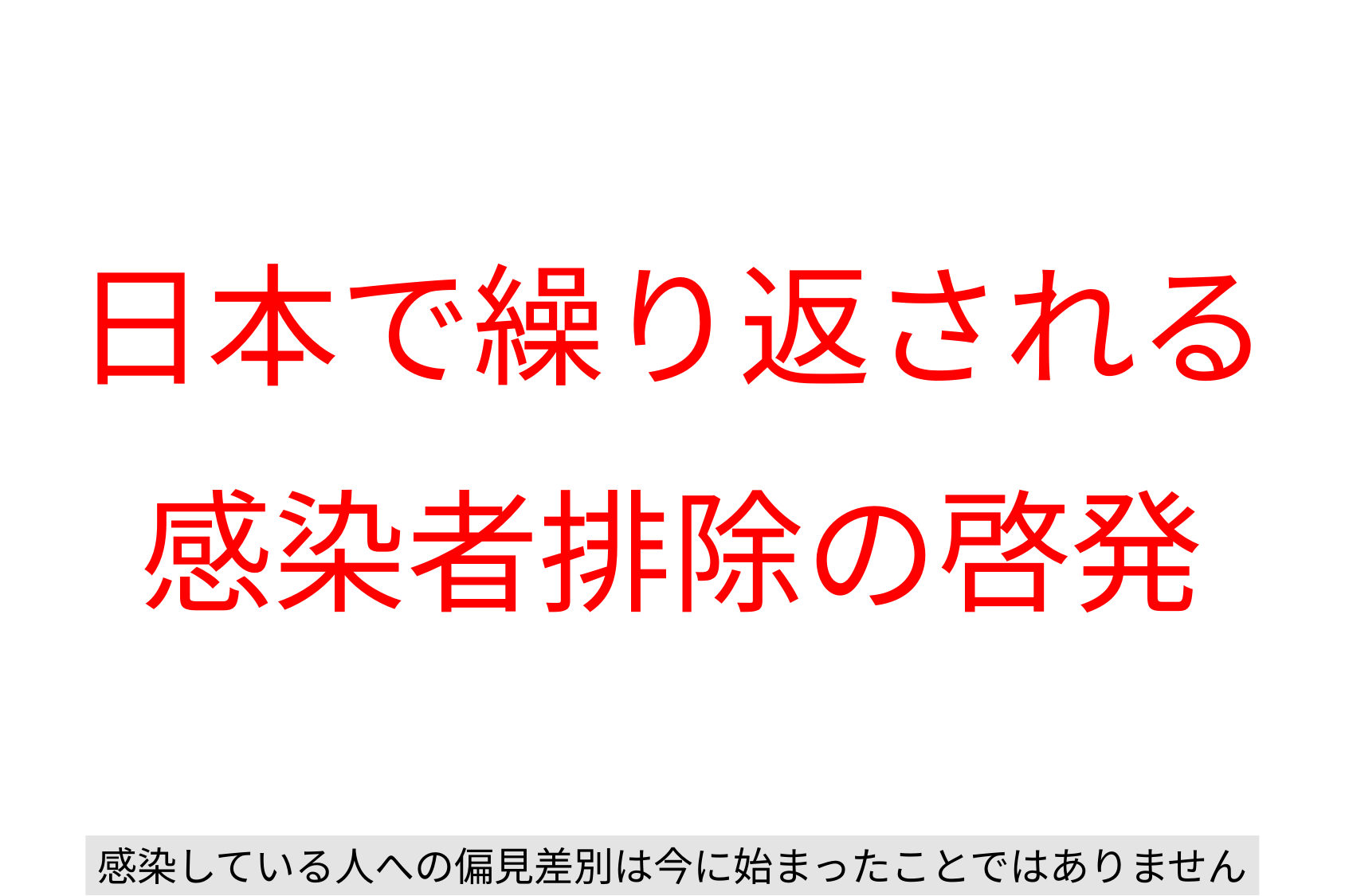

# 日本で繰り返される 感染者排除の啓発
感染している人への偏見差別は今に始まったことではありません